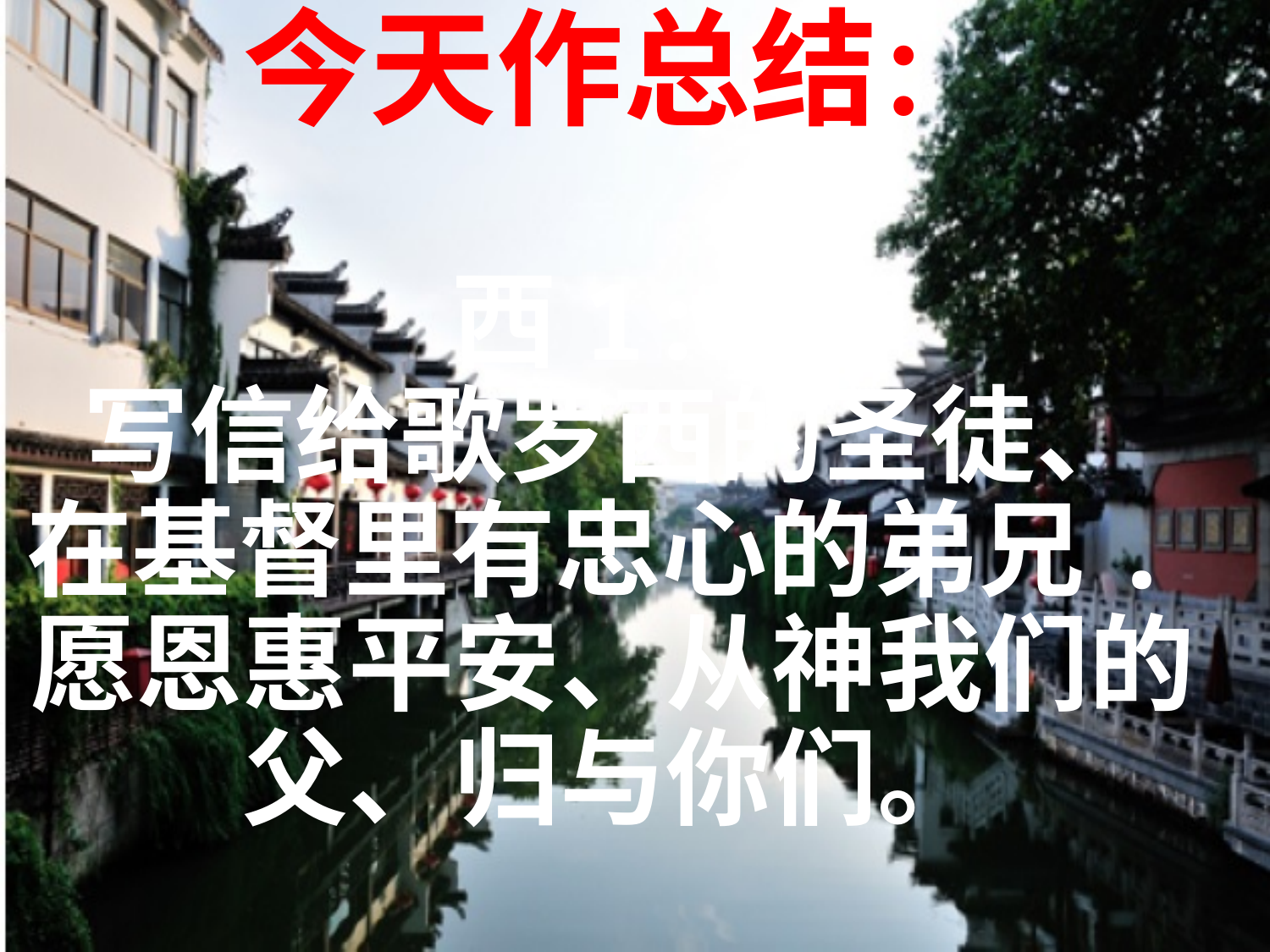

今天作总结：

西1:2
写信给歌罗西的圣徒、
在基督里有忠心的弟兄.愿恩惠平安、从神我们的父、归与你们。